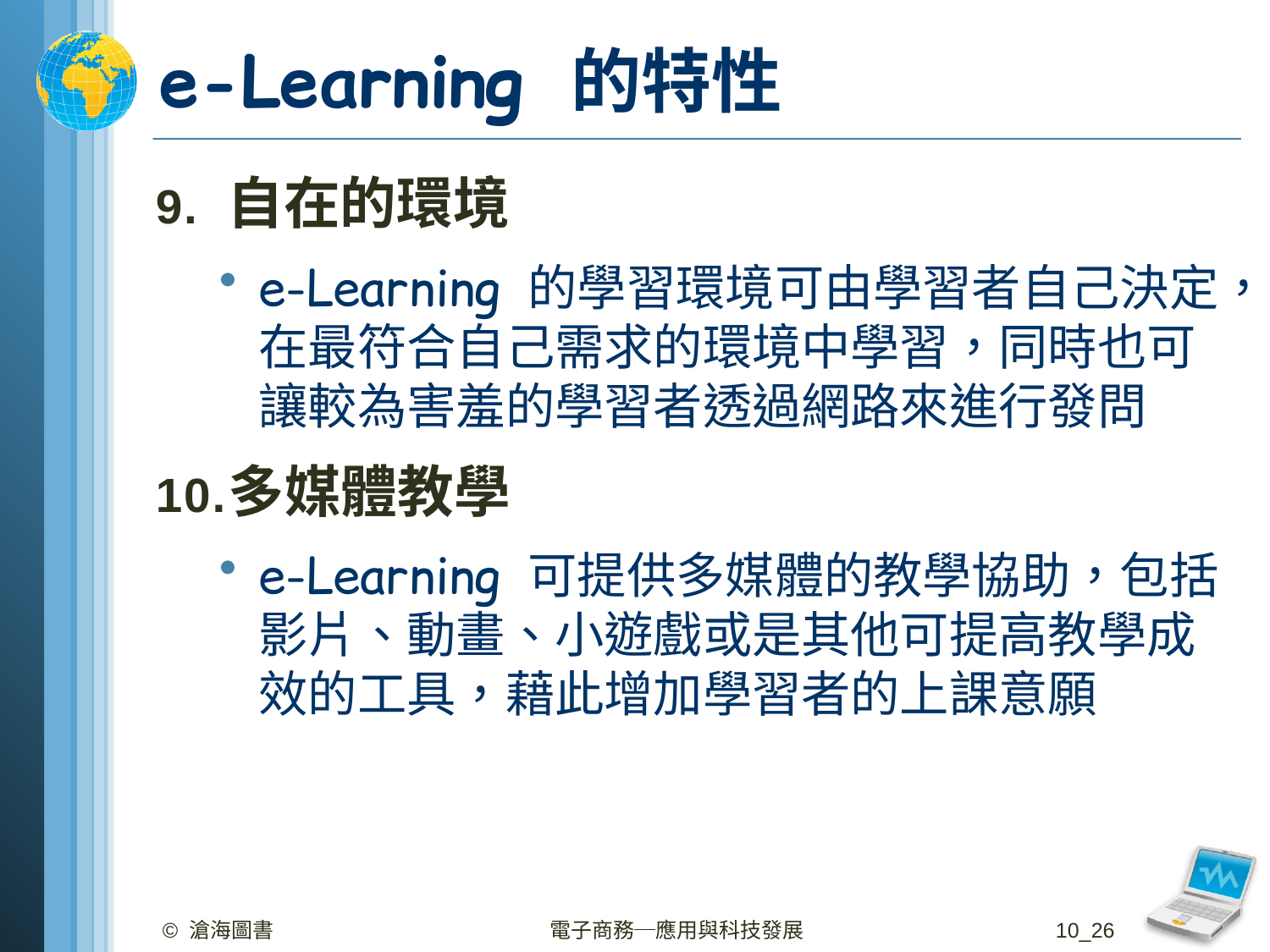

# e-Learning 的特性
自在的環境
e-Learning 的學習環境可由學習者自己決定，在最符合自己需求的環境中學習，同時也可讓較為害羞的學習者透過網路來進行發問
多媒體教學
e-Learning 可提供多媒體的教學協助，包括影片、動畫、小遊戲或是其他可提高教學成效的工具，藉此增加學習者的上課意願
© 滄海圖書
電子商務─應用與科技發展
10_26